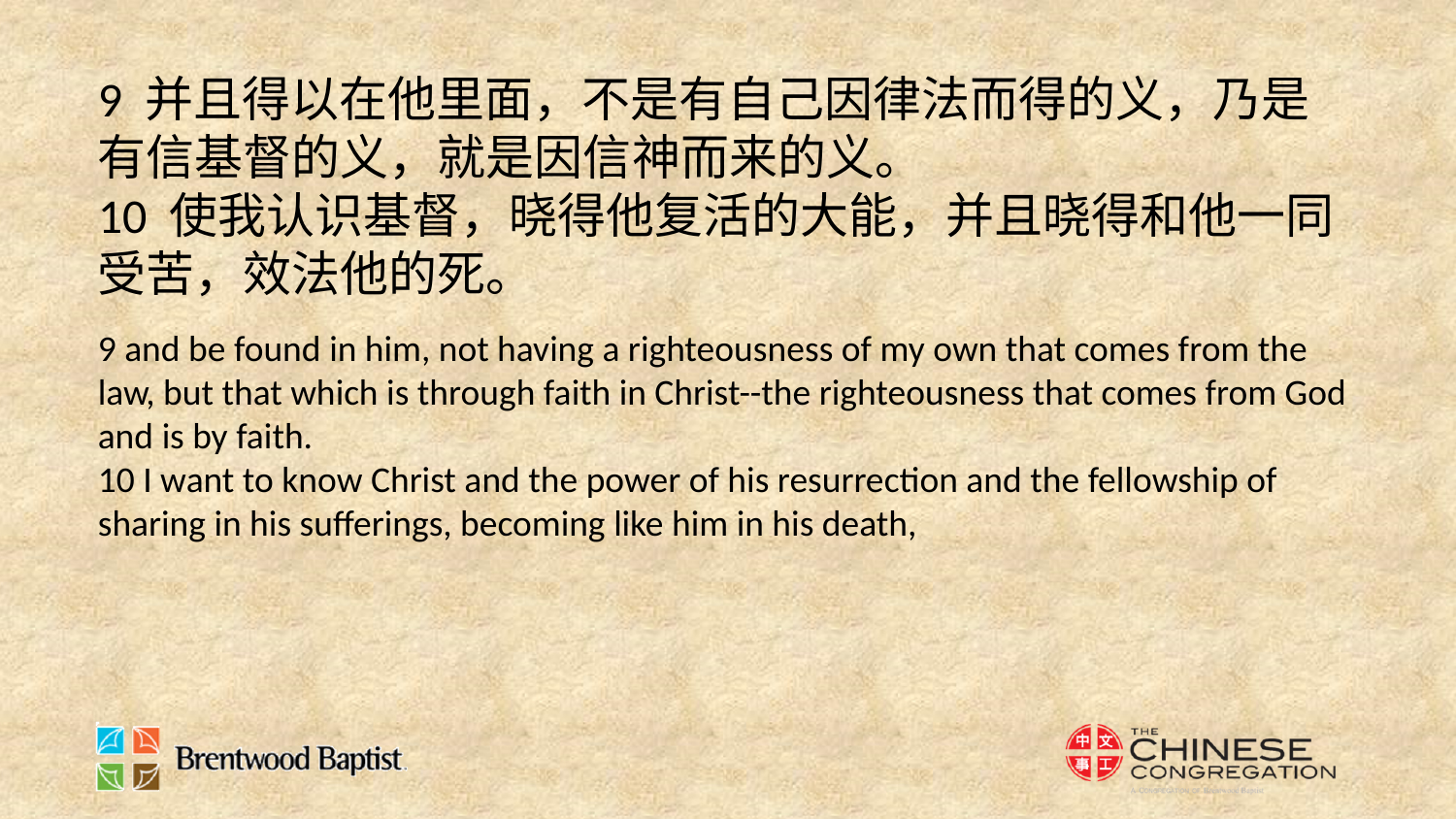

9 并且得以在他里面，不是有自己因律法而得的义，乃是有信基督的义，就是因信神而来的义。
10 使我认识基督，晓得他复活的大能，并且晓得和他一同受苦，效法他的死。

9 and be found in him, not having a righteousness of my own that comes from the law, but that which is through faith in Christ--the righteousness that comes from God and is by faith.
10 I want to know Christ and the power of his resurrection and the fellowship of sharing in his sufferings, becoming like him in his death,